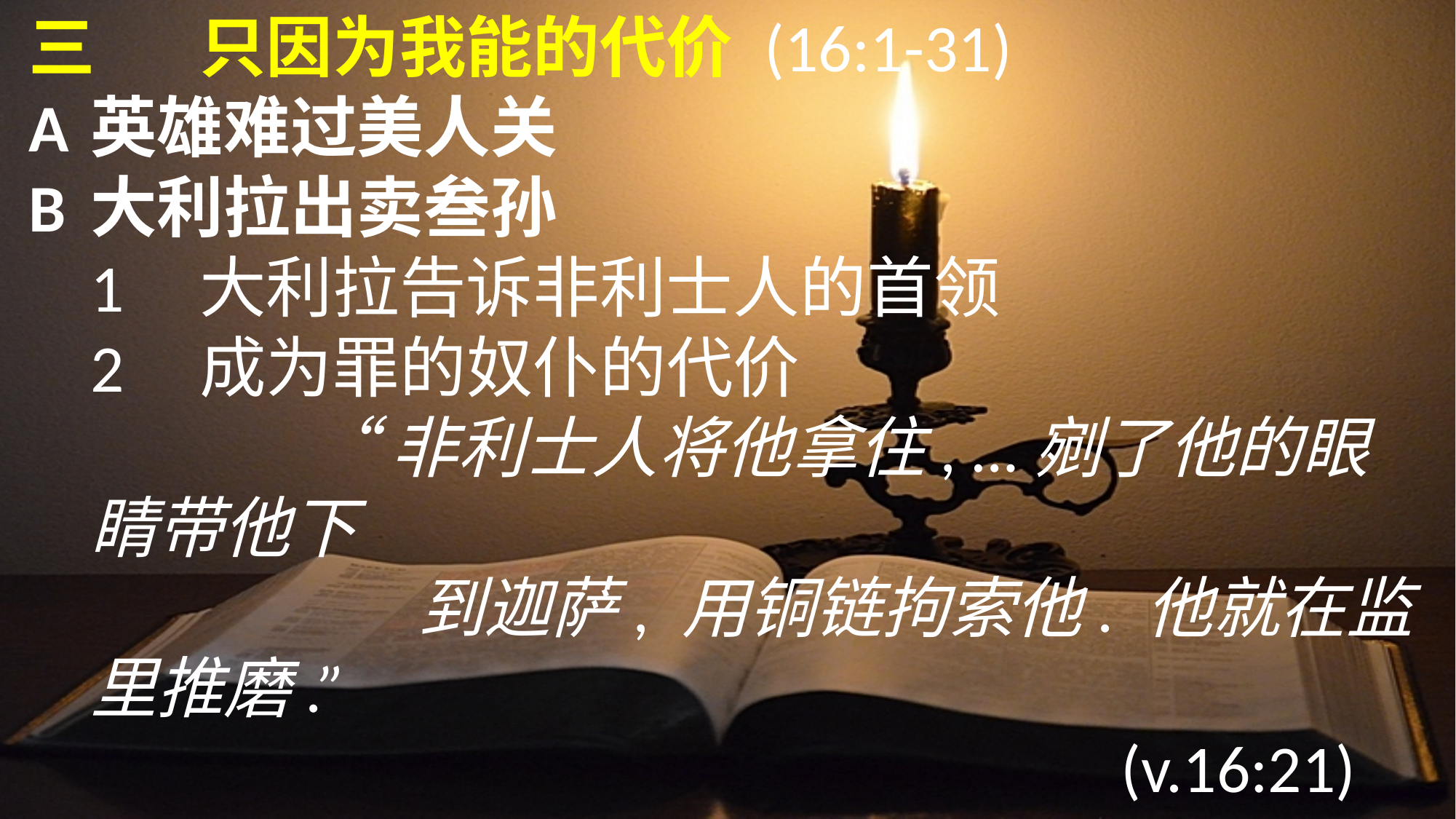

三	只因为我能的代价 (16:1-31)
A	英雄难过美人关
B	大利拉出卖叁孙
	1	大利拉告诉非利士人的首领
	2	成为罪的奴仆的代价
			“非利士人将他拿住, …剜了他的眼睛带他下
				到迦萨, 用铜链拘索他. 他就在监里推磨.”
	(v.16:21)